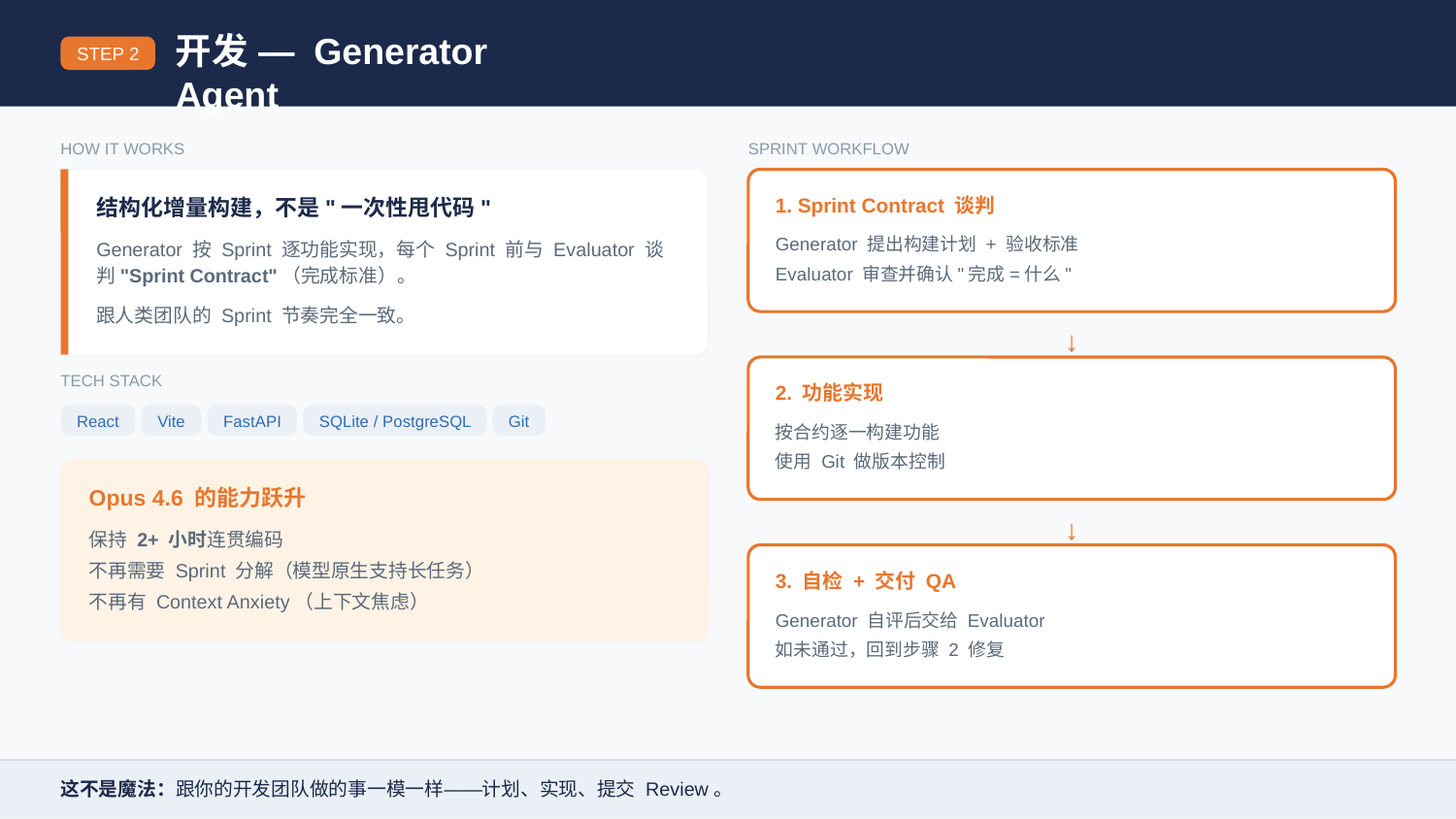

开发 — Generator Agent

STEP 2
HOW IT WORKS
SPRINT WORKFLOW

1. Sprint Contract 谈判
结构化增量构建，不是"一次性甩代码"
Generator 提出构建计划 + 验收标准
Generator 按 Sprint 逐功能实现，每个 Sprint 前与 Evaluator 谈判"Sprint Contract"（完成标准）。
Evaluator 审查并确认"完成=什么"
跟人类团队的 Sprint 节奏完全一致。
↓

TECH STACK
2. 功能实现

React
Vite
FastAPI
SQLite / PostgreSQL
Git
按合约逐一构建功能
使用 Git 做版本控制

Opus 4.6 的能力跃升
↓
保持 2+ 小时连贯编码

不再需要 Sprint 分解（模型原生支持长任务）
3. 自检 + 交付 QA
不再有 Context Anxiety（上下文焦虑）
Generator 自评后交给 Evaluator
如未通过，回到步骤 2 修复

这不是魔法：跟你的开发团队做的事一模一样——计划、实现、提交 Review。